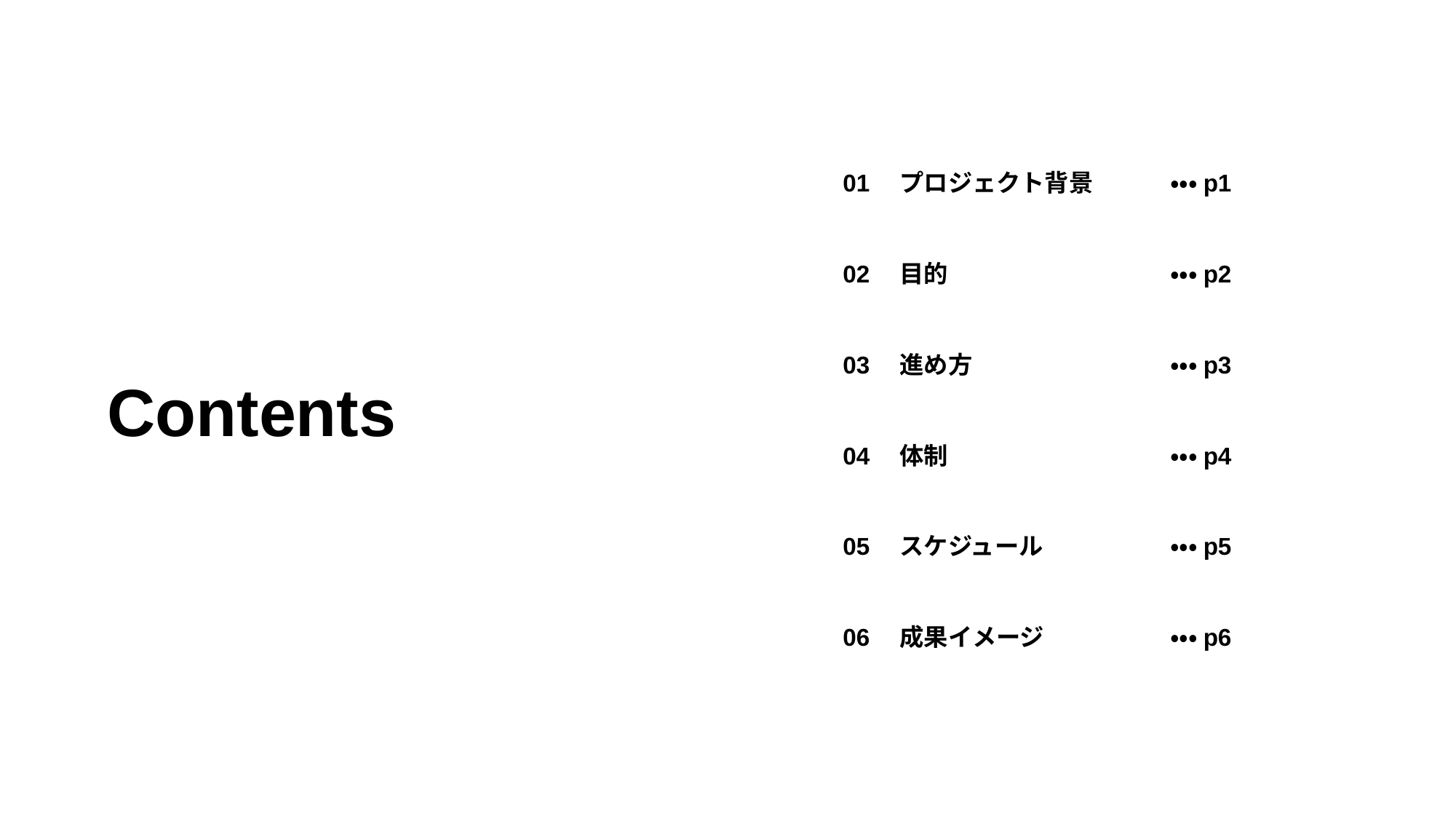

01　プロジェクト背景	・・・p1
02　目的			・・・p2
03　進め方		・・・p3
04　体制			・・・p4
05　スケジュール		・・・p5
06　成果イメージ		・・・p6
Contents